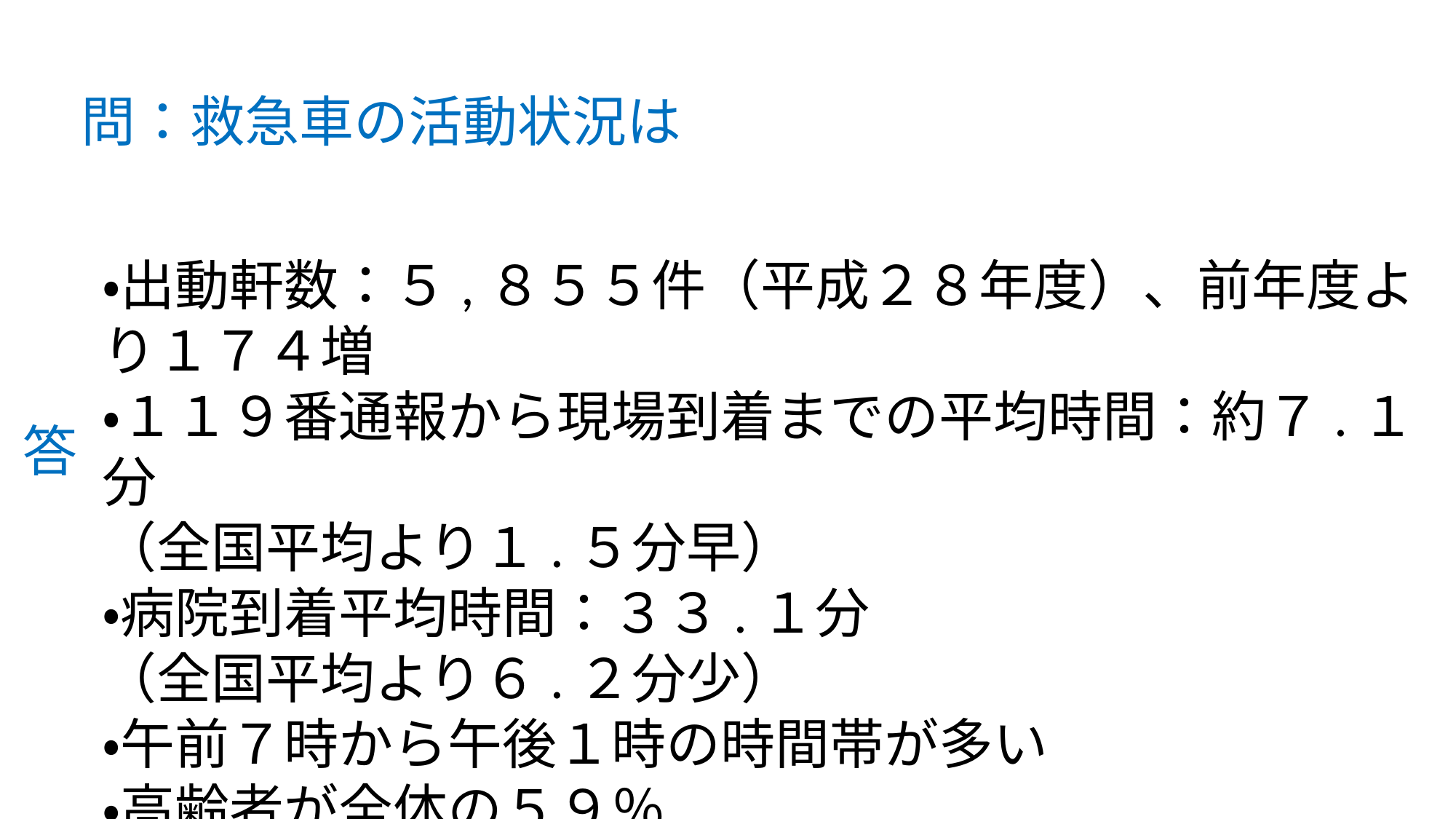

問：救急車の活動状況は
・出動軒数：５,８５５件（平成２８年度）、前年度より１７４増
・１１９番通報から現場到着までの平均時間：約７.１分
（全国平均より１.５分早）
・病院到着平均時間：３３.１分
（全国平均より６.２分少）
・午前７時から午後１時の時間帯が多い
・高齢者が全体の５９％
答